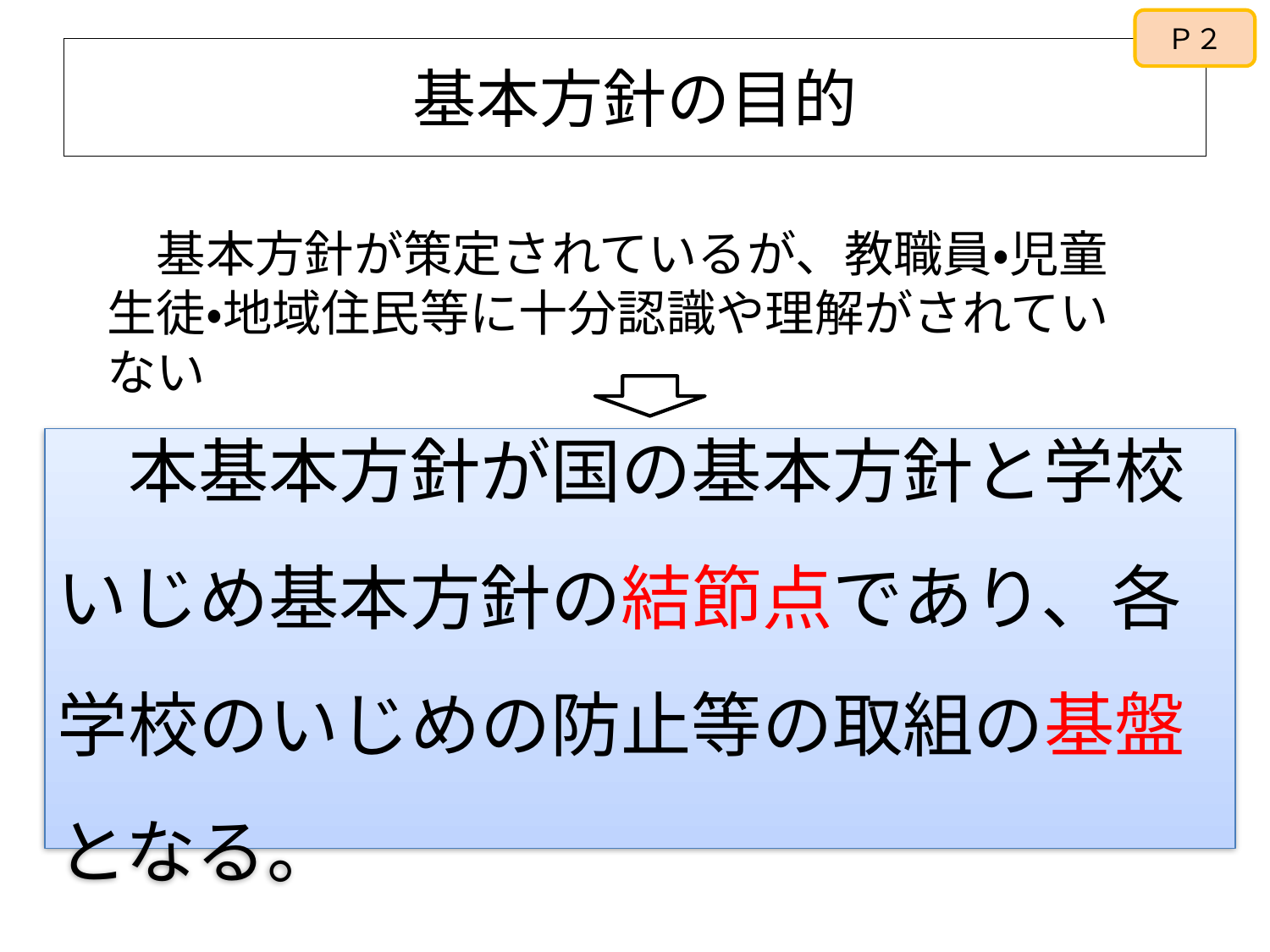

Ｐ２
# 基本方針の目的
　基本方針が策定されているが、教職員・児童生徒・地域住民等に十分認識や理解がされていない

　本基本方針が国の基本方針と学校いじめ基本方針の結節点であり、各学校のいじめの防止等の取組の基盤となる。